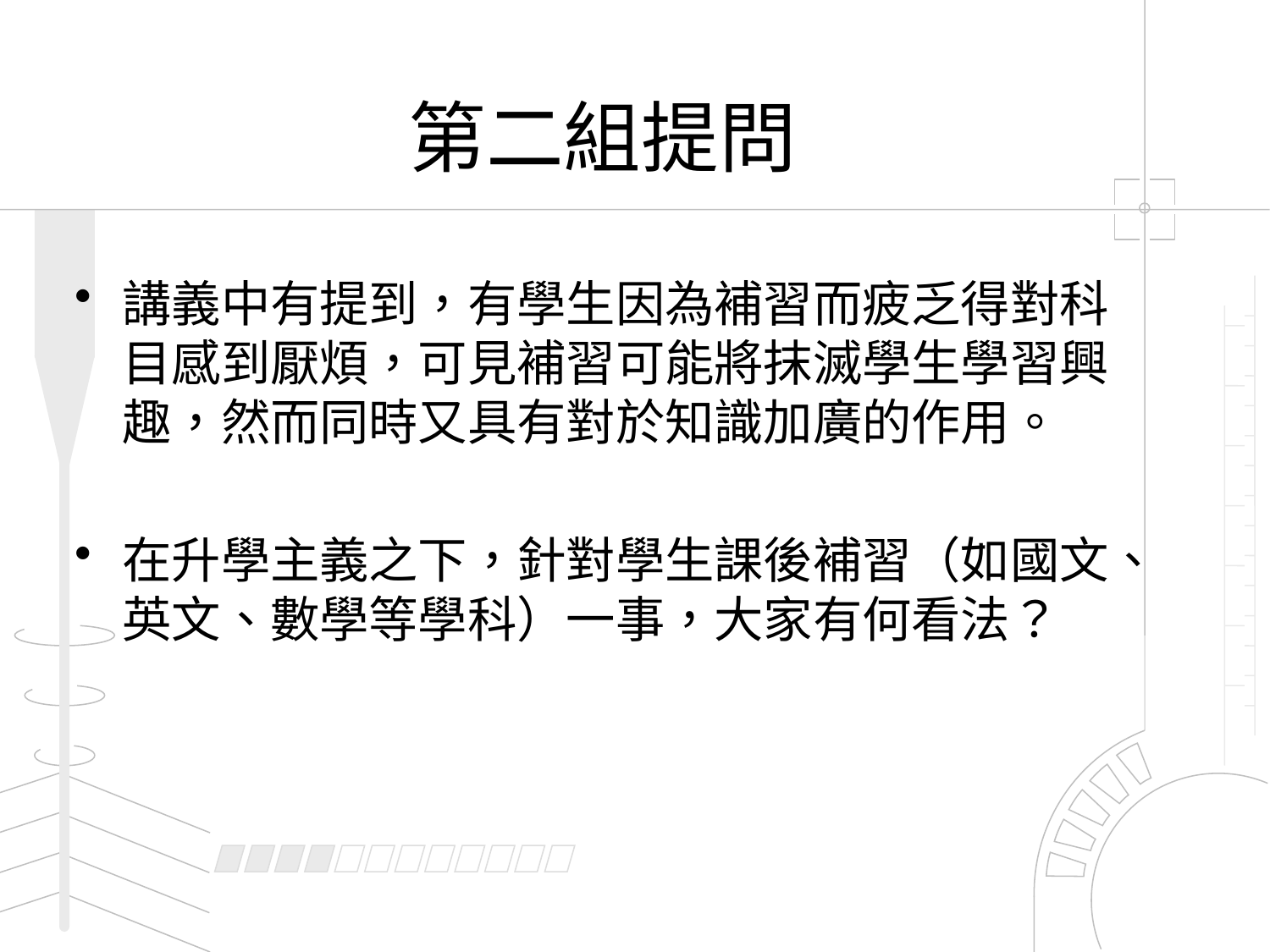

# 第二組提問
講義中有提到，有學生因為補習而疲乏得對科目感到厭煩，可見補習可能將抹滅學生學習興趣，然而同時又具有對於知識加廣的作用。

在升學主義之下，針對學生課後補習（如國文、英文、數學等學科）一事，大家有何看法？